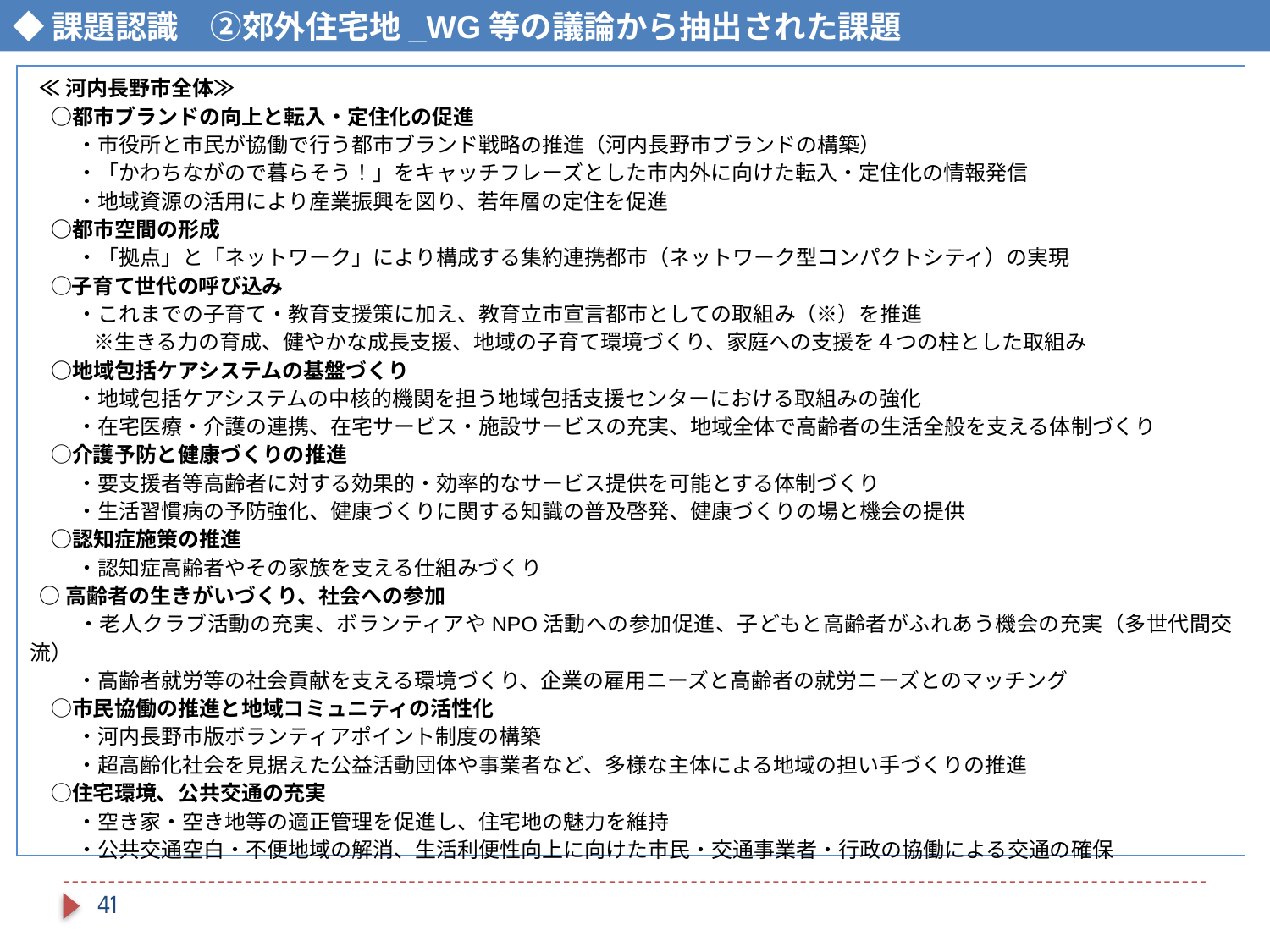

◆課題認識　②郊外住宅地_WG等の議論から抽出された課題
  ≪河内長野市全体≫
　○都市ブランドの向上と転入・定住化の促進
　　 ・市役所と市民が協働で行う都市ブランド戦略の推進（河内長野市ブランドの構築）
　　 ・「かわちながので暮らそう！」をキャッチフレーズとした市内外に向けた転入・定住化の情報発信
　　 ・地域資源の活用により産業振興を図り、若年層の定住を促進
　○都市空間の形成
　　 ・「拠点」と「ネットワーク」により構成する集約連携都市（ネットワーク型コンパクトシティ）の実現
　○子育て世代の呼び込み
　　 ・これまでの子育て・教育支援策に加え、教育立市宣言都市としての取組み（※）を推進
　　　※生きる力の育成、健やかな成長支援、地域の子育て環境づくり、家庭への支援を４つの柱とした取組み
　○地域包括ケアシステムの基盤づくり
　 　・地域包括ケアシステムの中核的機関を担う地域包括支援センターにおける取組みの強化
　　 ・在宅医療・介護の連携、在宅サービス・施設サービスの充実、地域全体で高齢者の生活全般を支える体制づくり
　○介護予防と健康づくりの推進
　　 ・要支援者等高齢者に対する効果的・効率的なサービス提供を可能とする体制づくり
　　 ・生活習慣病の予防強化、健康づくりに関する知識の普及啓発、健康づくりの場と機会の提供
　○認知症施策の推進
　　 ・認知症高齢者やその家族を支える仕組みづくり
  ○高齢者の生きがいづくり、社会への参加
　　 ・老人クラブ活動の充実、ボランティアやNPO活動への参加促進、子どもと高齢者がふれあう機会の充実（多世代間交流）
　　 ・高齢者就労等の社会貢献を支える環境づくり、企業の雇用ニーズと高齢者の就労ニーズとのマッチング
　○市民協働の推進と地域コミュニティの活性化
　　 ・河内長野市版ボランティアポイント制度の構築
　　 ・超高齢化社会を見据えた公益活動団体や事業者など、多様な主体による地域の担い手づくりの推進
　○住宅環境、公共交通の充実
　　 ・空き家・空き地等の適正管理を促進し、住宅地の魅力を維持
　　 ・公共交通空白・不便地域の解消、生活利便性向上に向けた市民・交通事業者・行政の協働による交通の確保

41